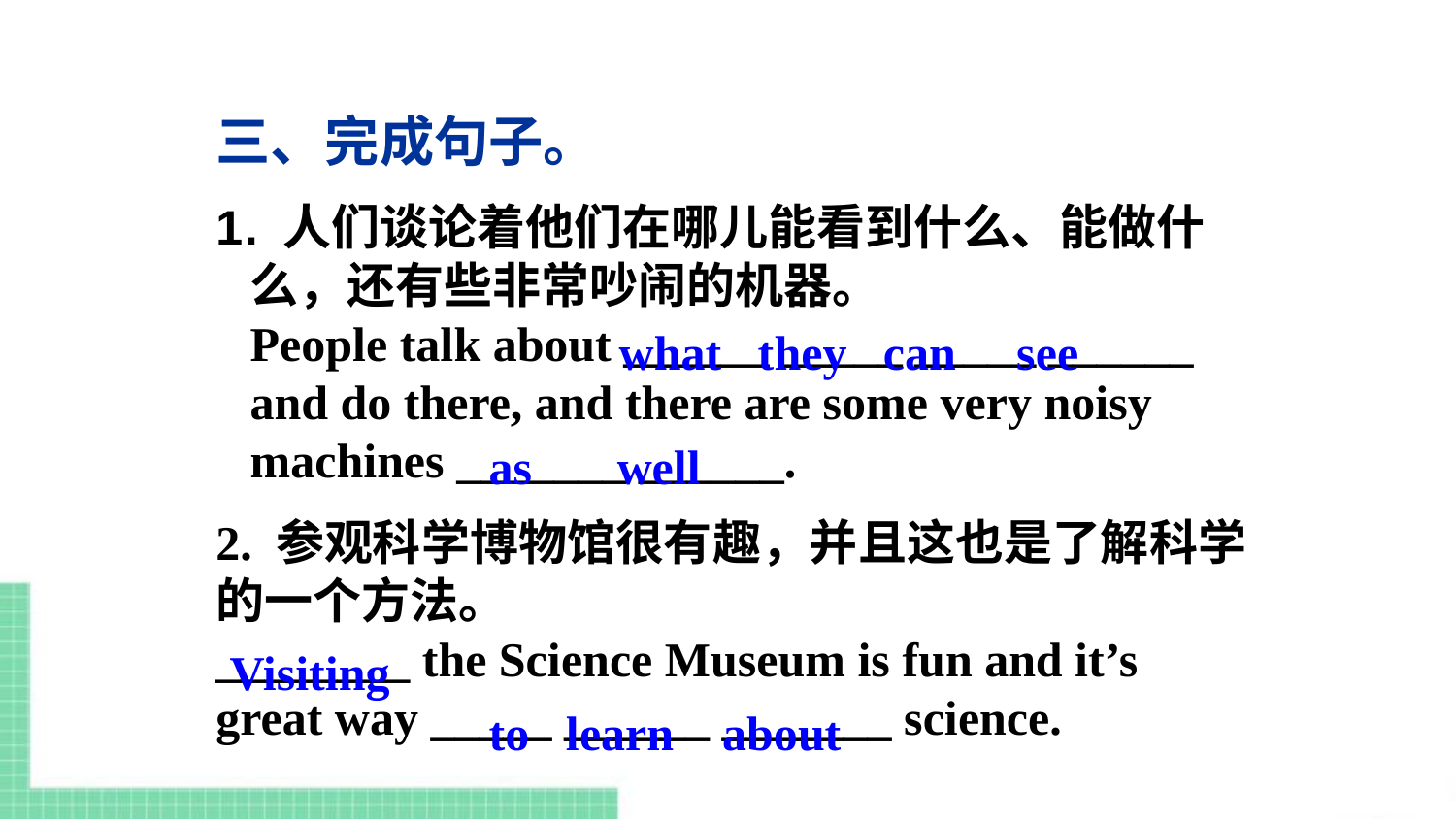

三、完成句子。
 人们谈论着他们在哪儿能看到什么、能做什么，还有些非常吵闹的机器。
People talk about ______ _____ _____ ______ and do there, and there are some very noisy machines _______ ______.
2. 参观科学博物馆很有趣，并且这也是了解科学的一个方法。                                                               ________ the Science Museum is fun and it’s great way _____ ______ _______ science.
what   they   can     see
as       well
Visiting
to   learn    about